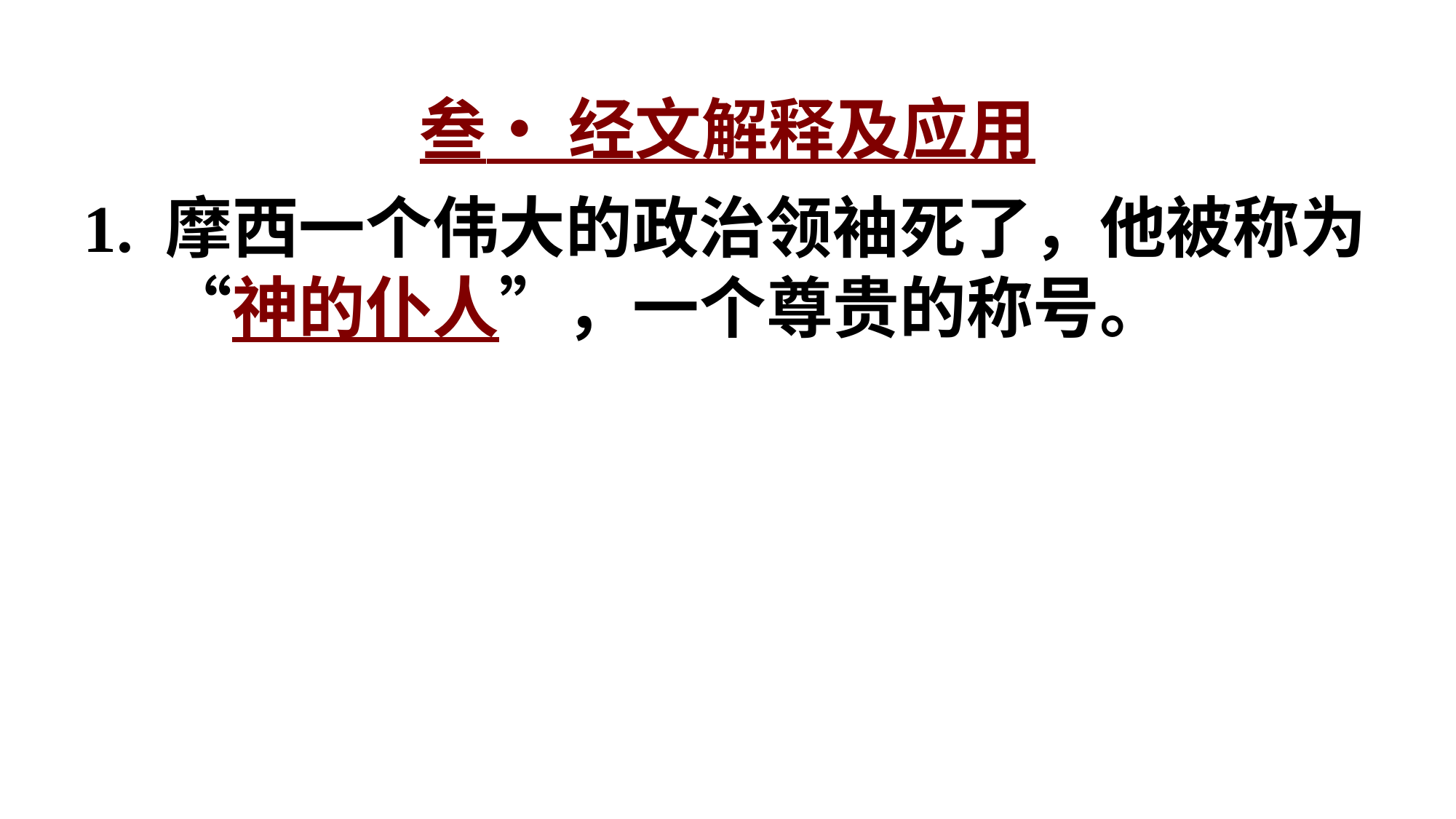

叁‧ 经文解释及应用
1. 	摩西一个伟大的政治领袖死了，他被称为“神的仆人”，一个尊贵的称号。